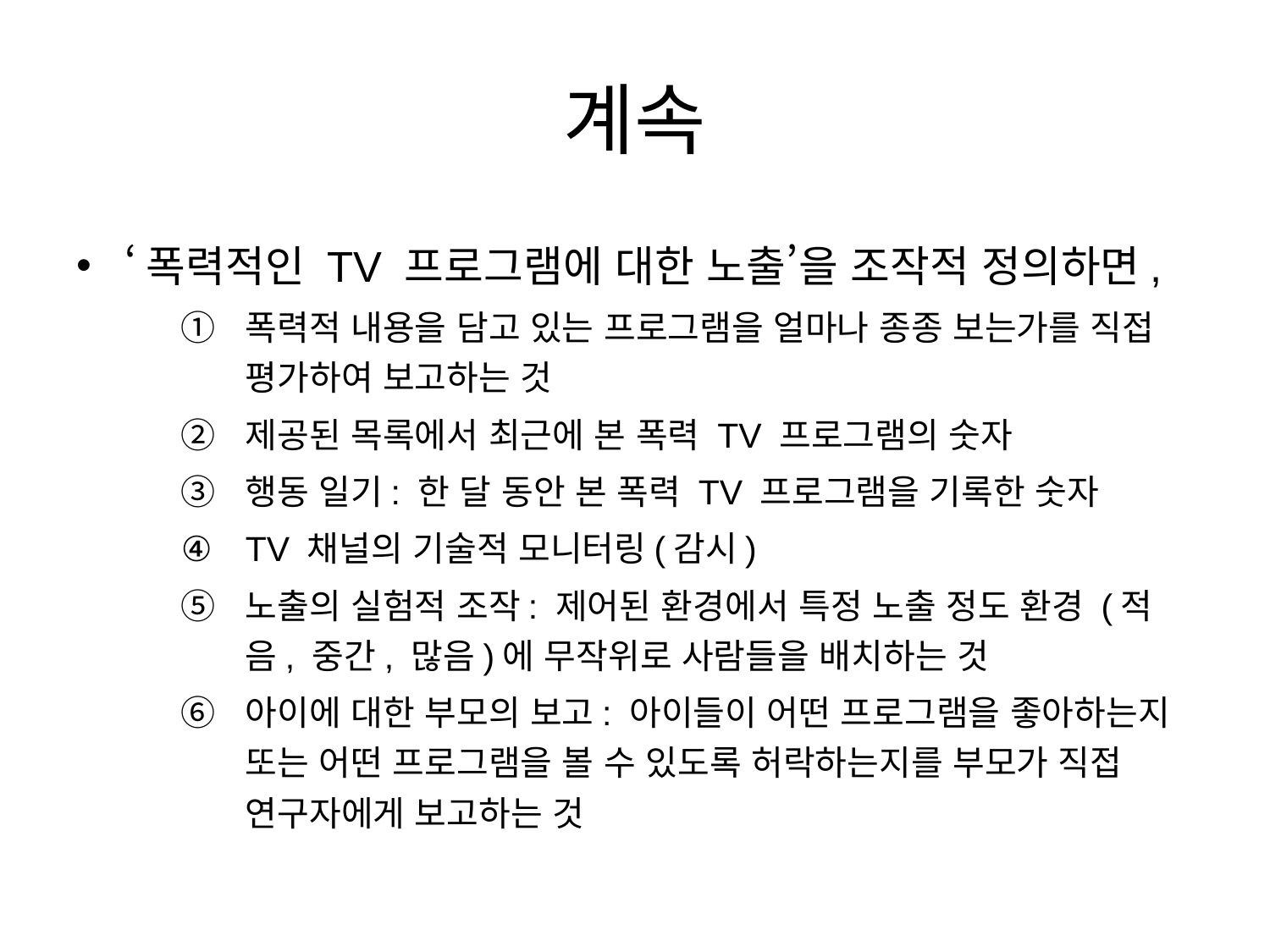

# 계속
‘폭력적인 TV 프로그램에 대한 노출’을 조작적 정의하면,
폭력적 내용을 담고 있는 프로그램을 얼마나 종종 보는가를 직접 평가하여 보고하는 것
제공된 목록에서 최근에 본 폭력 TV 프로그램의 숫자
행동 일기: 한 달 동안 본 폭력 TV 프로그램을 기록한 숫자
TV 채널의 기술적 모니터링(감시)
노출의 실험적 조작: 제어된 환경에서 특정 노출 정도 환경 (적음, 중간, 많음)에 무작위로 사람들을 배치하는 것
아이에 대한 부모의 보고: 아이들이 어떤 프로그램을 좋아하는지 또는 어떤 프로그램을 볼 수 있도록 허락하는지를 부모가 직접 연구자에게 보고하는 것